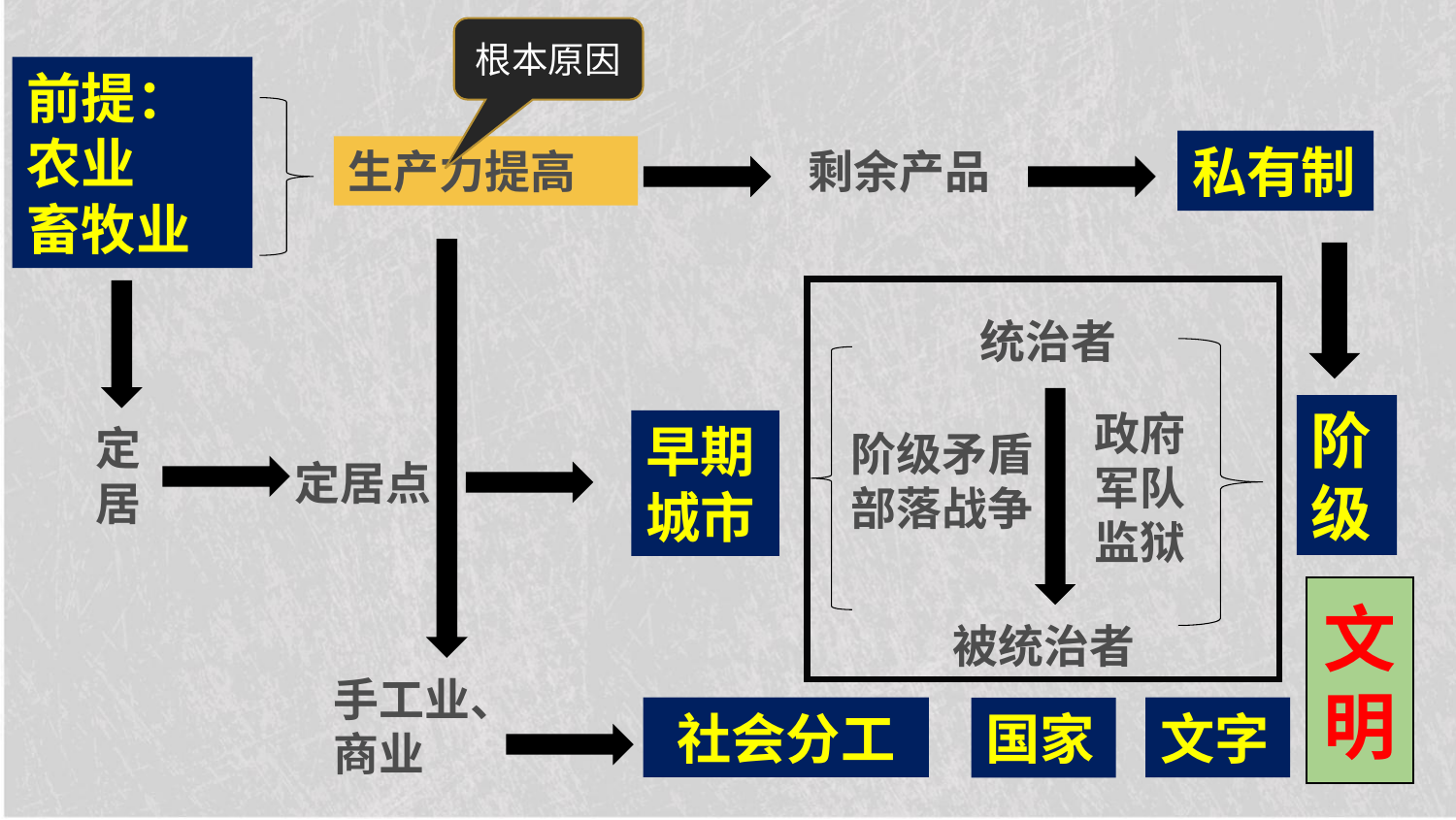

根本原因
前提：农业
畜牧业

私有制
生产力提高
剩余产品

统治者

阶级
政府
军队
监狱
早期城市
定居
阶级矛盾
部落战争

定居点

文明
被统治者
手工业、商业
社会分工
文字
国家